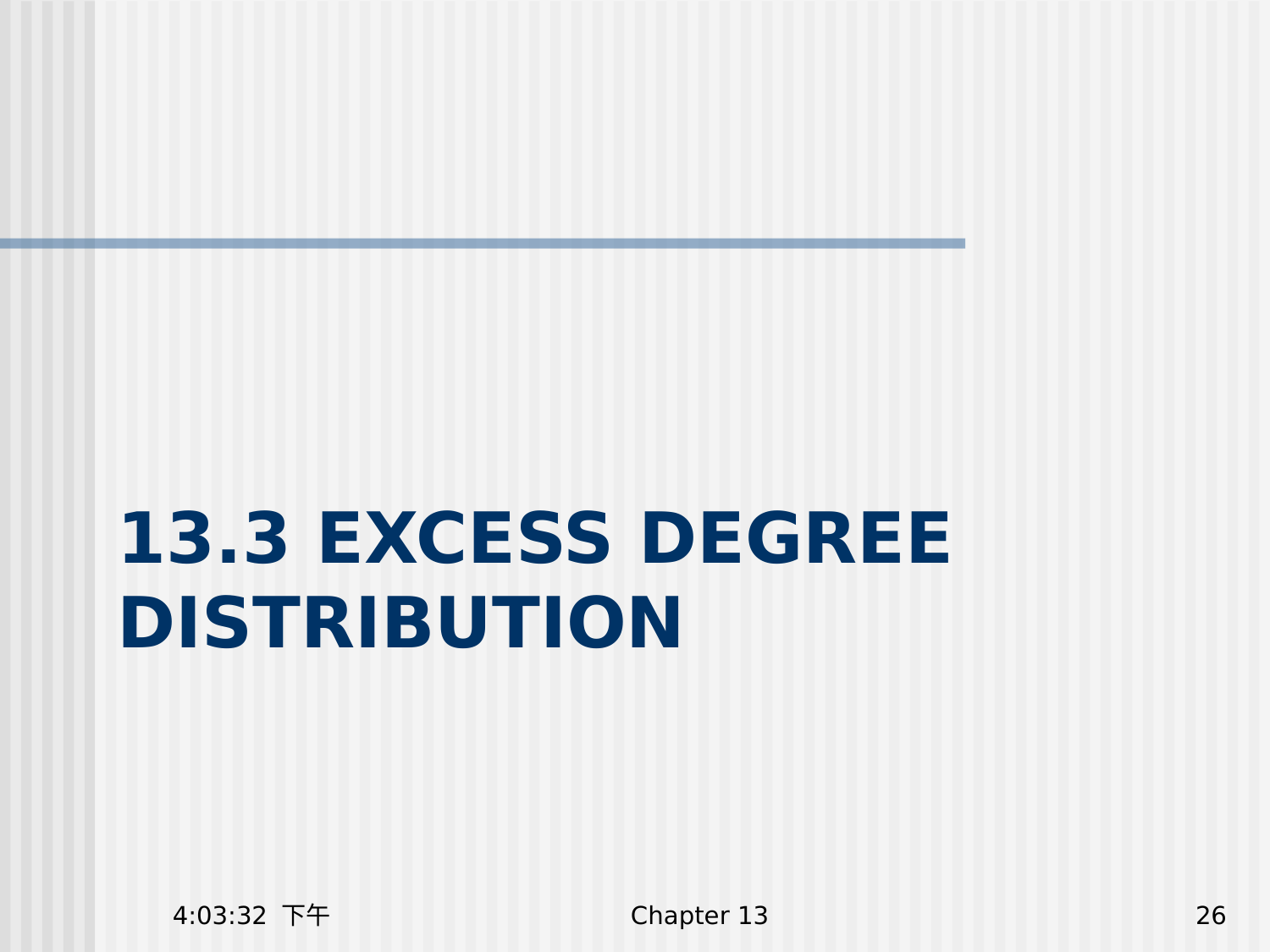

# 13.3 Excess degree distribution
4:03:32 下午
Chapter 13
26